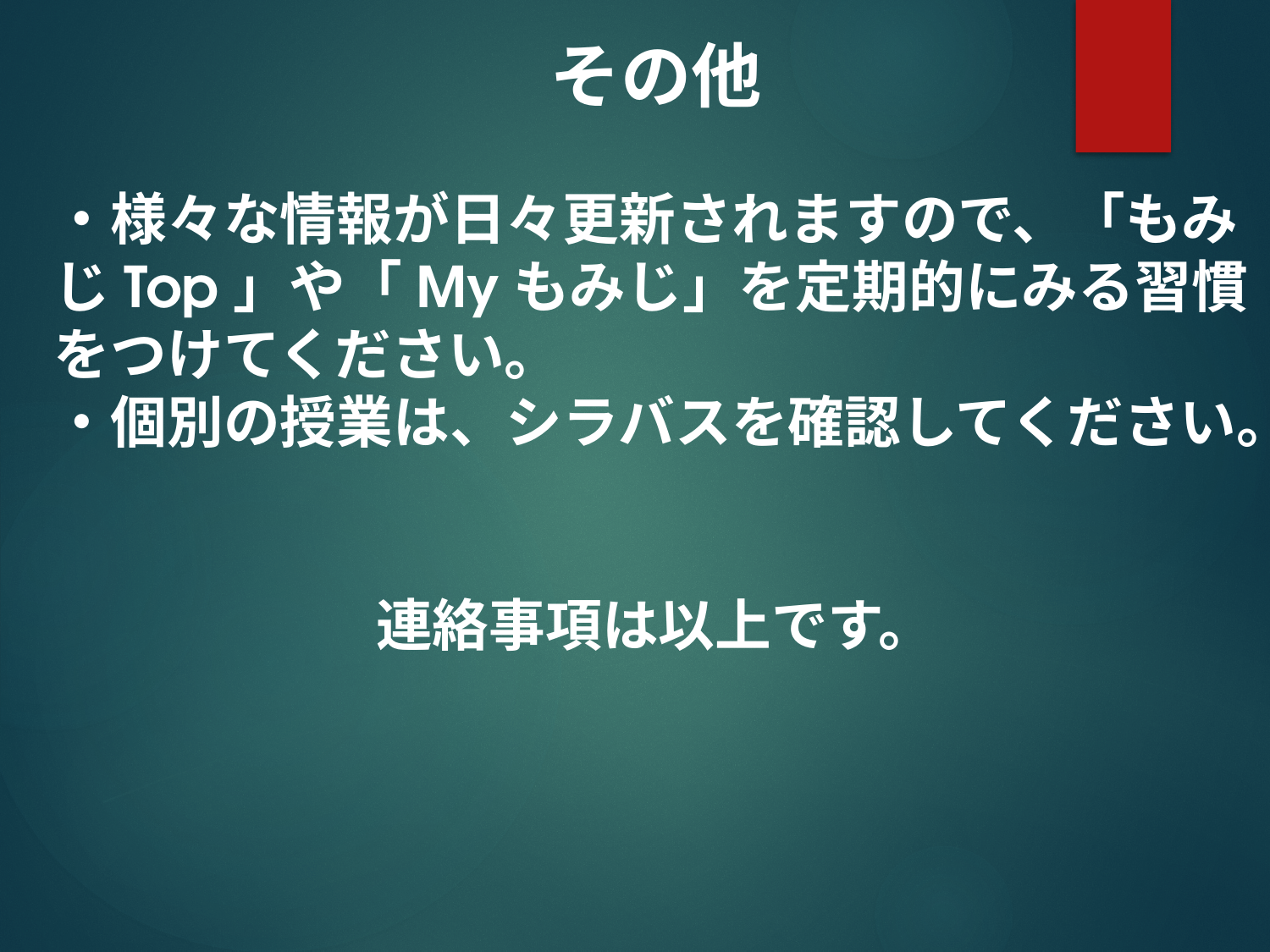

その他

・様々な情報が日々更新されますので、「もみじTop」や「Myもみじ」を定期的にみる習慣をつけてください。
・個別の授業は、シラバスを確認してください。

連絡事項は以上です。